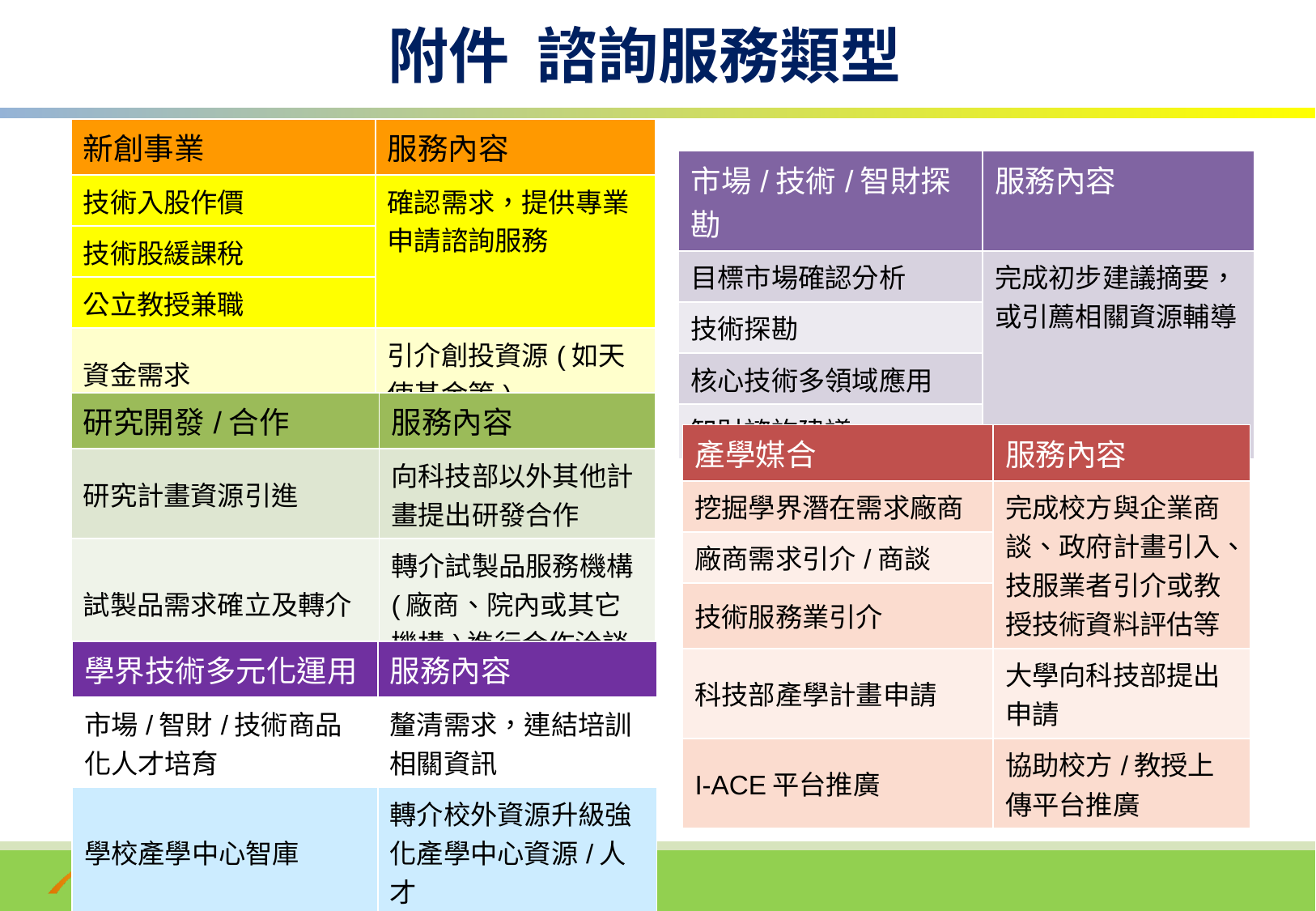

附件  諮詢服務類型
| 新創事業 | 服務內容 |
| --- | --- |
| 技術入股作價 | 確認需求，提供專業申請諮詢服務 |
| 技術股緩課稅 |  |
| 公立教授兼職 |  |
| 資金需求 | 引介創投資源(如天使基金等) |
| 市場/技術/智財探勘 | 服務內容 |
| --- | --- |
| 目標市場確認分析 | 完成初步建議摘要，或引薦相關資源輔導 |
| 技術探勘 |  |
| 核心技術多領域應用 |  |
| 智財諮詢建議 |  |
| 研究開發/合作 | 服務內容 |
| --- | --- |
| 研究計畫資源引進 | 向科技部以外其他計畫提出研發合作 |
| 試製品需求確立及轉介 | 轉介試製品服務機構(廠商、院內或其它機構)進行合作洽談 |
| 產學媒合 | 服務內容 |
| --- | --- |
| 挖掘學界潛在需求廠商 | 完成校方與企業商談、政府計畫引入、技服業者引介或教授技術資料評估等 |
| 廠商需求引介/商談 |  |
| 技術服務業引介 |  |
| 科技部產學計畫申請 | 大學向科技部提出申請 |
| I-ACE平台推廣 | 協助校方/教授上傳平台推廣 |
| 學界技術多元化運用 | 服務內容 |
| --- | --- |
| 市場/智財/技術商品化人才培育 | 釐清需求，連結培訓相關資訊 |
| 學校產學中心智庫 | 轉介校外資源升級強化產學中心資源/人才 |